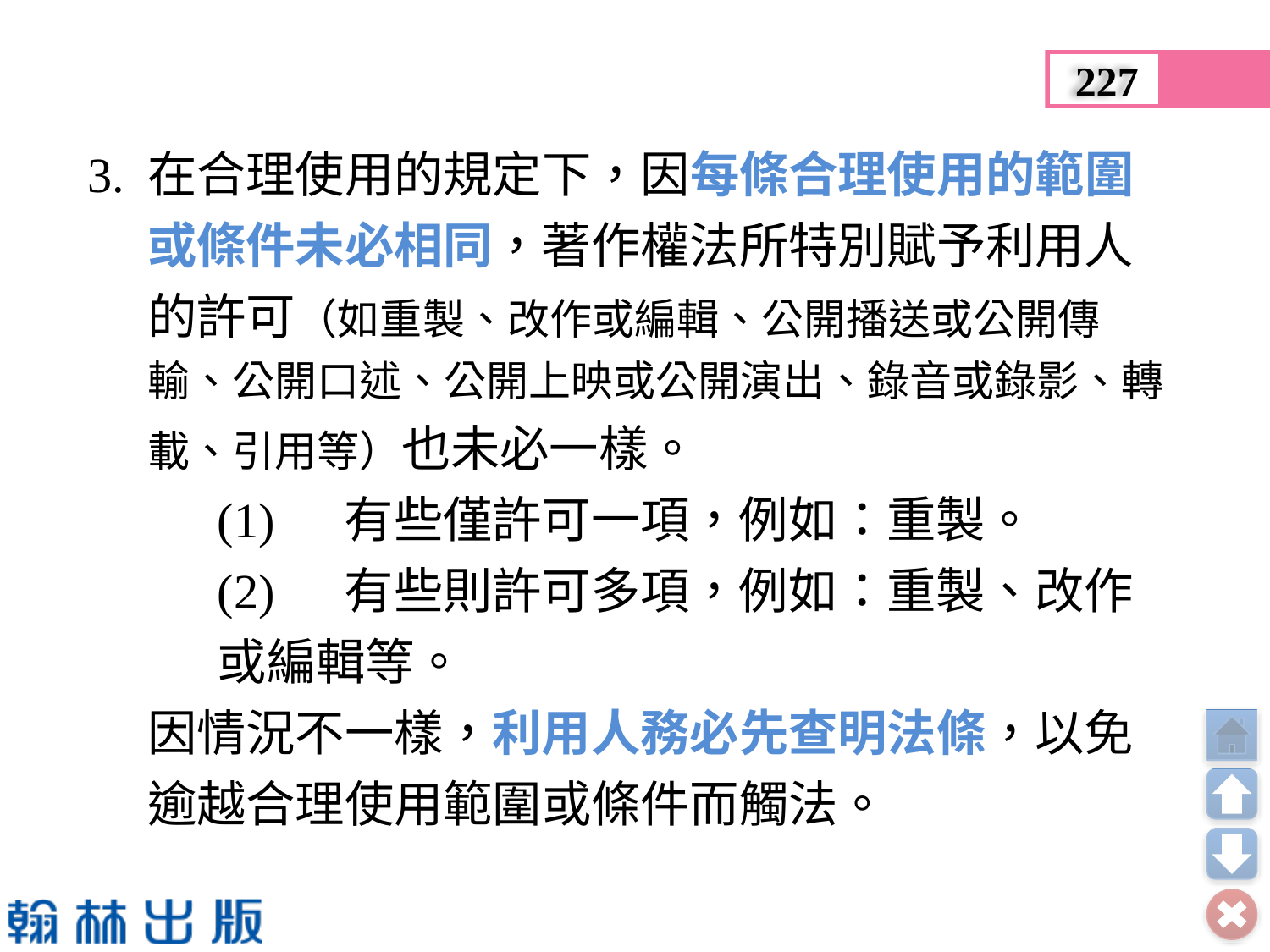

227
3.	在合理使用的規定下，因每條合理使用的範圍或條件未必相同，著作權法所特別賦予利用人的許可（如重製、改作或編輯、公開播送或公開傳輸、公開口述、公開上映或公開演出、錄音或錄影、轉載、引用等）也未必一樣。
	(1)	有些僅許可一項，例如：重製。
	(2)	有些則許可多項，例如：重製、改作或編輯等。
	因情況不一樣，利用人務必先查明法條，以免逾越合理使用範圍或條件而觸法。